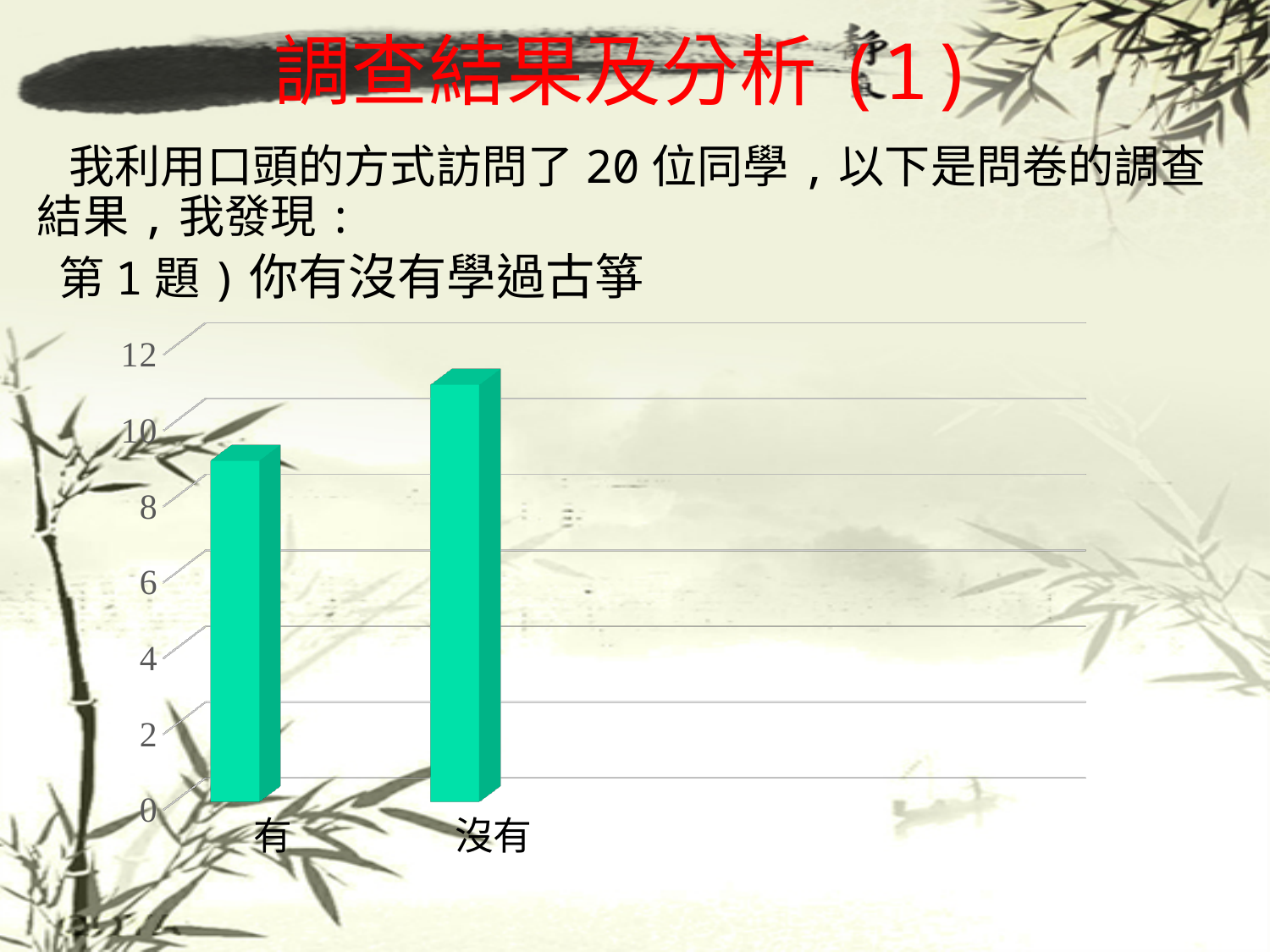

# 調查結果及分析(1)
  我利用口頭的方式訪問了20位同學,以下是問卷的調查結果,我發現:
 第1題)你有沒有學過古箏

[unsupported chart]